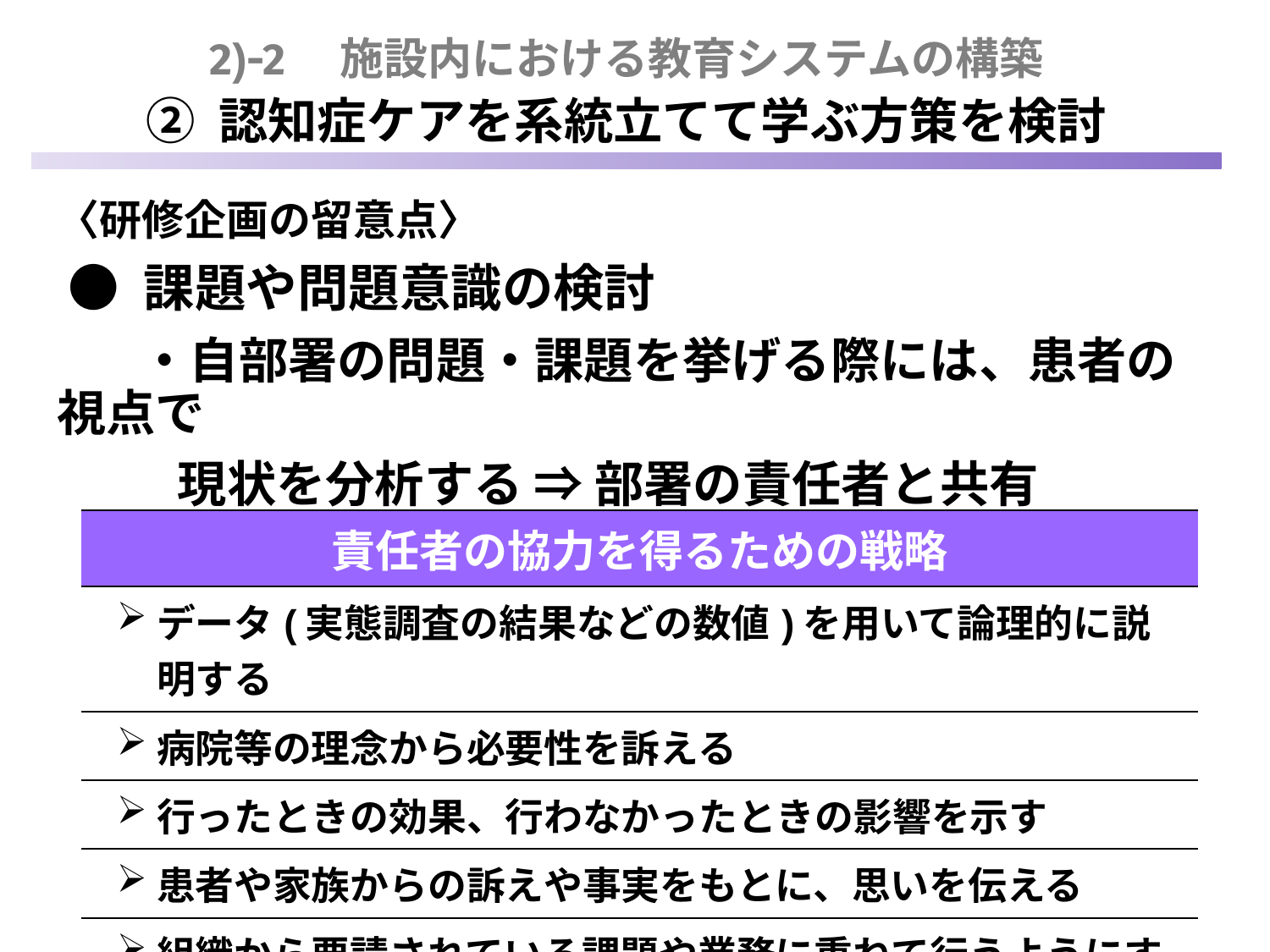

2)-2　施設内における教育システムの構築
② 認知症ケアを系統立てて学ぶ方策を検討

〈研修企画の留意点〉
 ● 課題や問題意識の検討
  　・自部署の問題・課題を挙げる際には、患者の視点で
　  　現状を分析する ⇒ 部署の責任者と共有

| 責任者の協力を得るための戦略 |
| --- |
| データ(実態調査の結果などの数値)を用いて論理的に説明する |
| 病院等の理念から必要性を訴える |
| 行ったときの効果、行わなかったときの影響を示す |
| 患者や家族からの訴えや事実をもとに、思いを伝える |
| 組織から要請されている課題や業務に重ねて行うようにする |